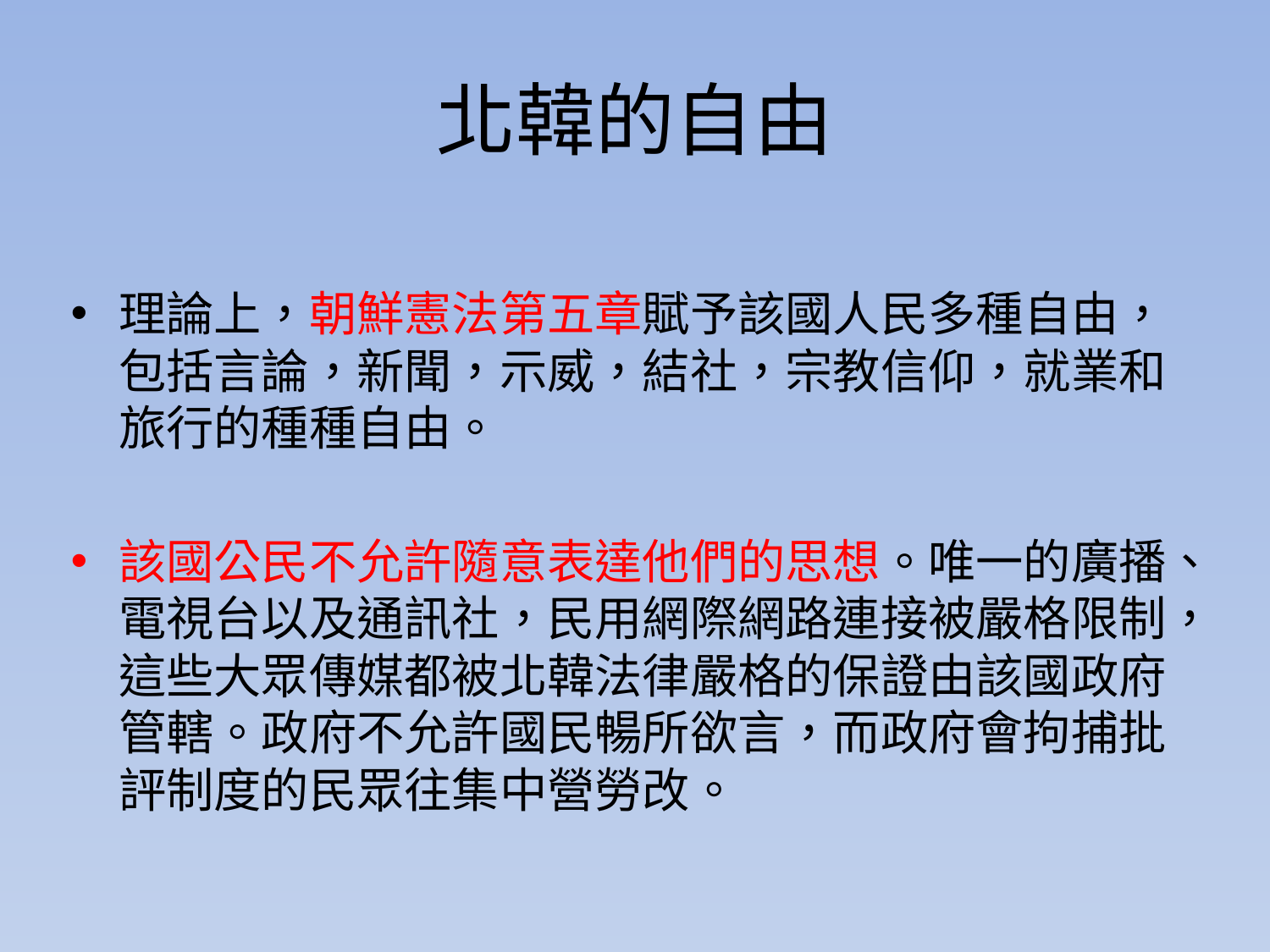

# 北韓的自由
理論上，朝鮮憲法第五章賦予該國人民多種自由，包括言論，新聞，示威，結社，宗教信仰，就業和旅行的種種自由。

該國公民不允許隨意表達他們的思想。唯一的廣播、電視台以及通訊社，民用網際網路連接被嚴格限制，這些大眾傳媒都被北韓法律嚴格的保證由該國政府管轄。政府不允許國民暢所欲言，而政府會拘捕批評制度的民眾往集中營勞改。